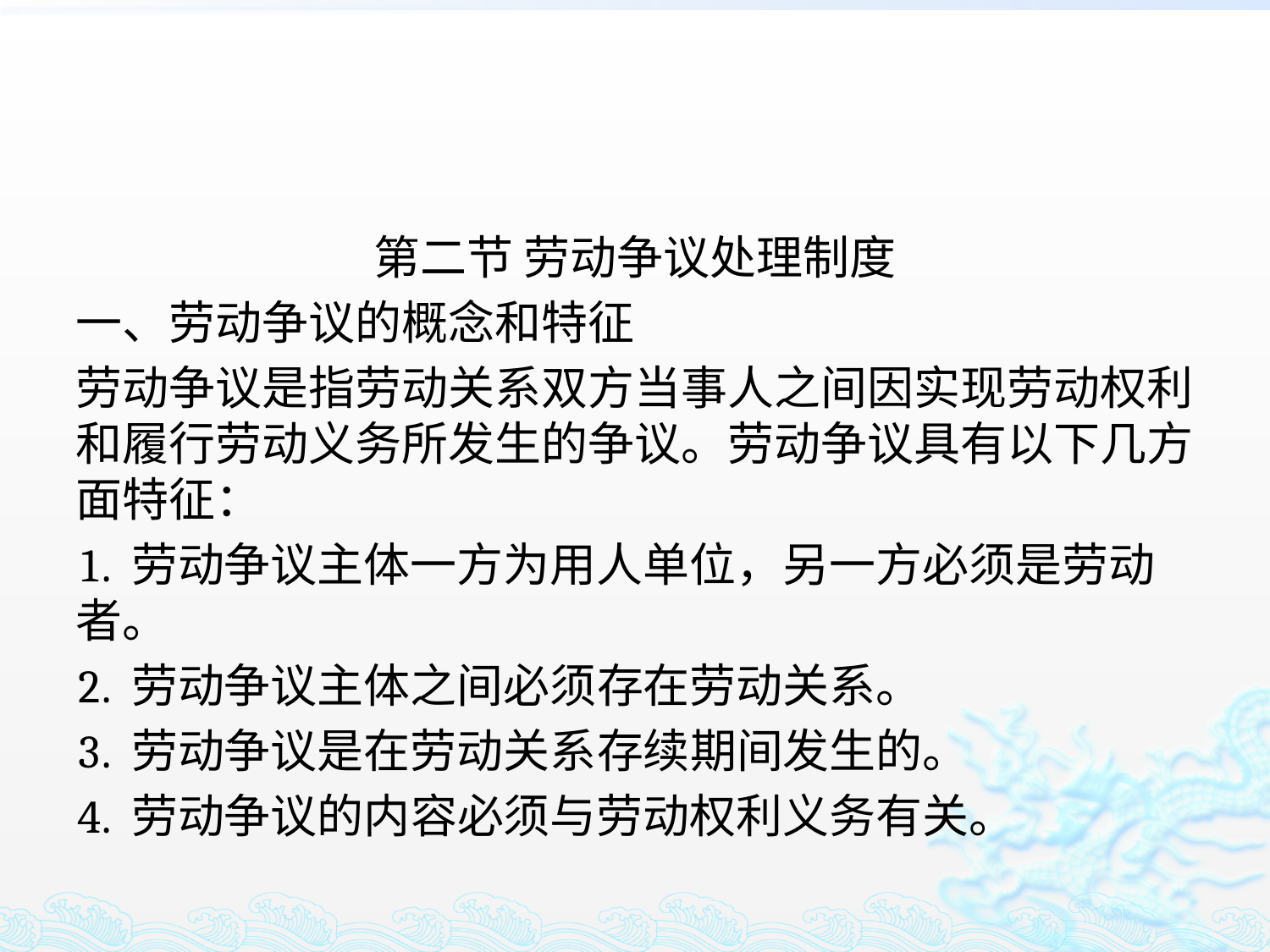

#
第二节 劳动争议处理制度
一、劳动争议的概念和特征
劳动争议是指劳动关系双方当事人之间因实现劳动权利和履行劳动义务所发生的争议。劳动争议具有以下几方面特征：
1. 劳动争议主体一方为用人单位，另一方必须是劳动者。
2. 劳动争议主体之间必须存在劳动关系。
3. 劳动争议是在劳动关系存续期间发生的。
4. 劳动争议的内容必须与劳动权利义务有关。